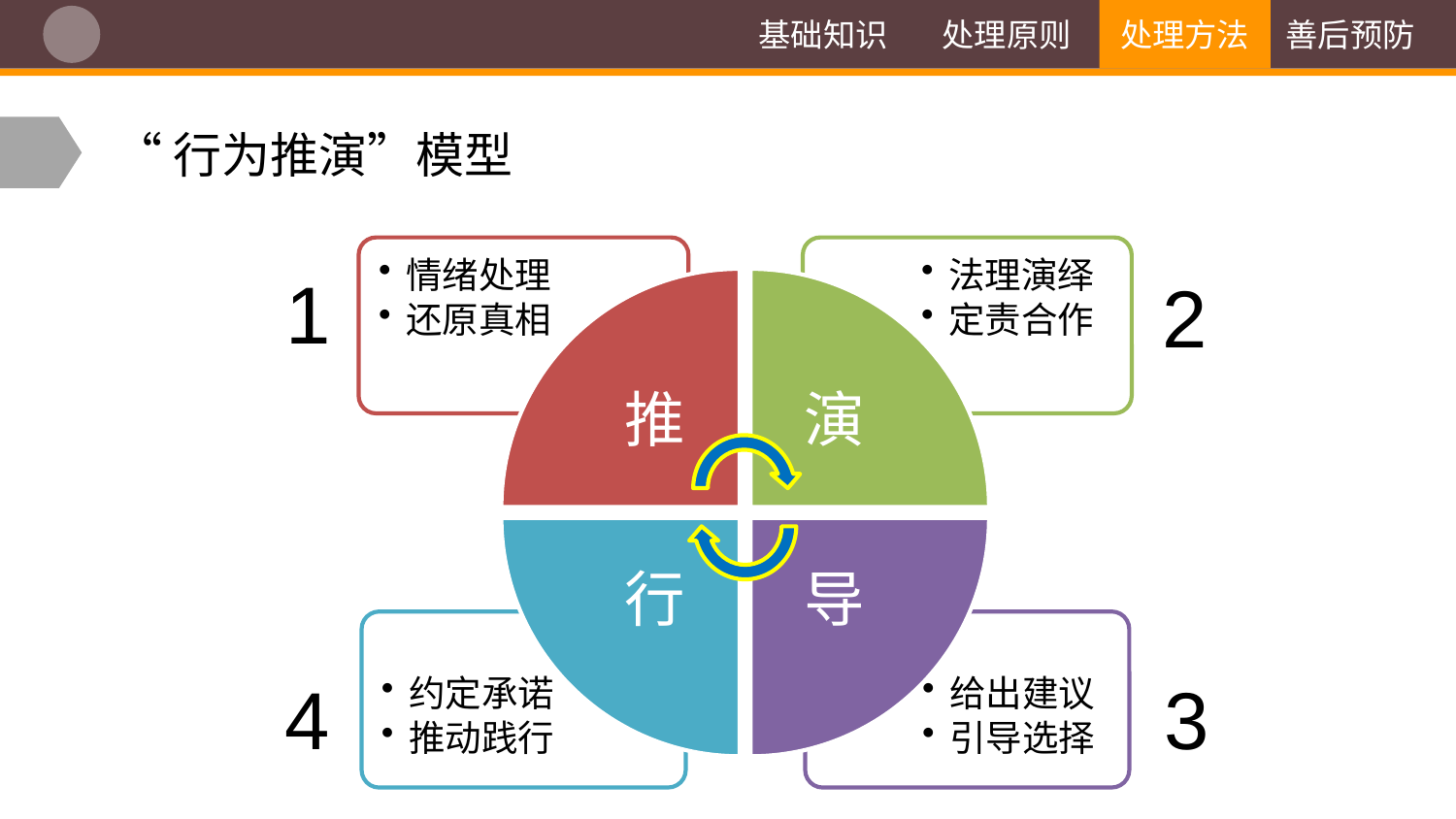

基础知识
处理原则
处理方法
善后预防

# “行为推演”模型

给出建议
引导选择
约定承诺
推动践行
法理演绎
定责合作
情绪处理
还原真相
推
演
导
行
1
2
4
3